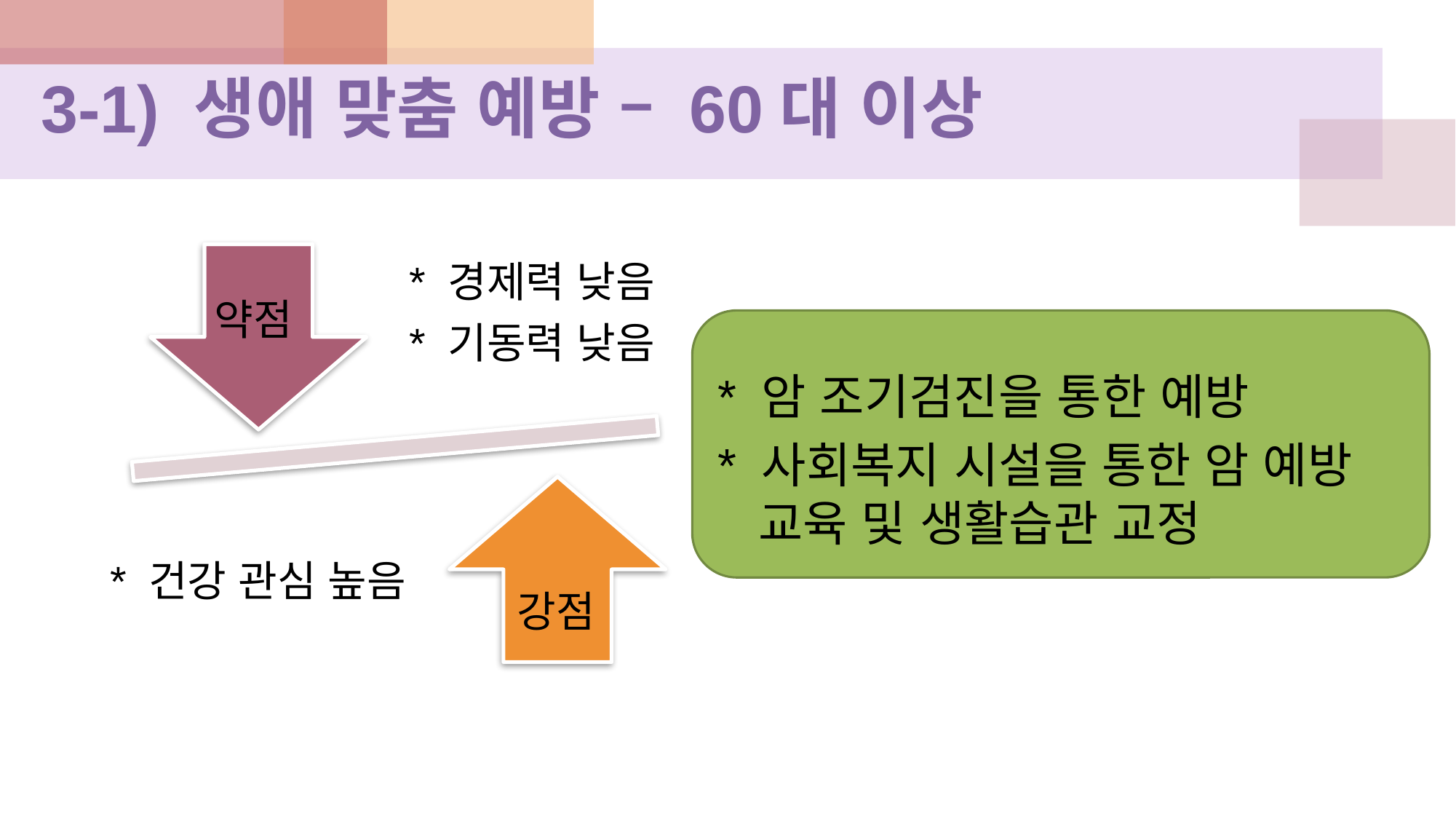

3-1) 생애 맞춤 예방 – 60대 이상
* 경제력 낮음
* 기동력 낮음
* 건강 관심 높음
약점

* 암 조기검진을 통한 예방
* 사회복지 시설을 통한 암 예방
   교육 및 생활습관 교정
암 조기검진을 통한 예방

사회복지 시설을 통한 암 예방 교육 및 생활습관 교정

약점
강점
강점